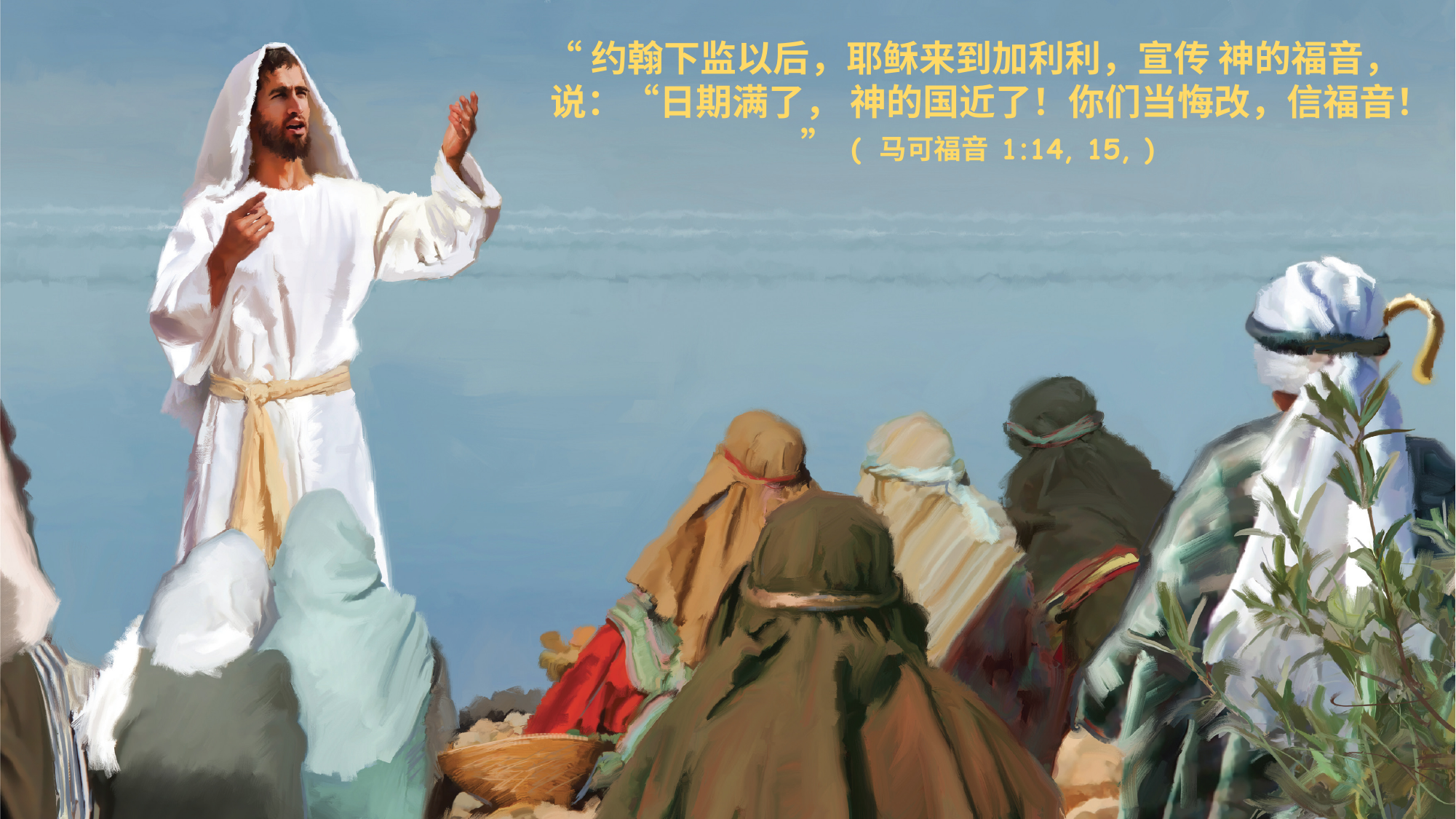

“约翰下监以后，耶稣来到加利利，宣传 神的福音，
说：“日期满了， 神的国近了！你们当悔改，信福音！ ” ( 马可福音 1:14, 15, )